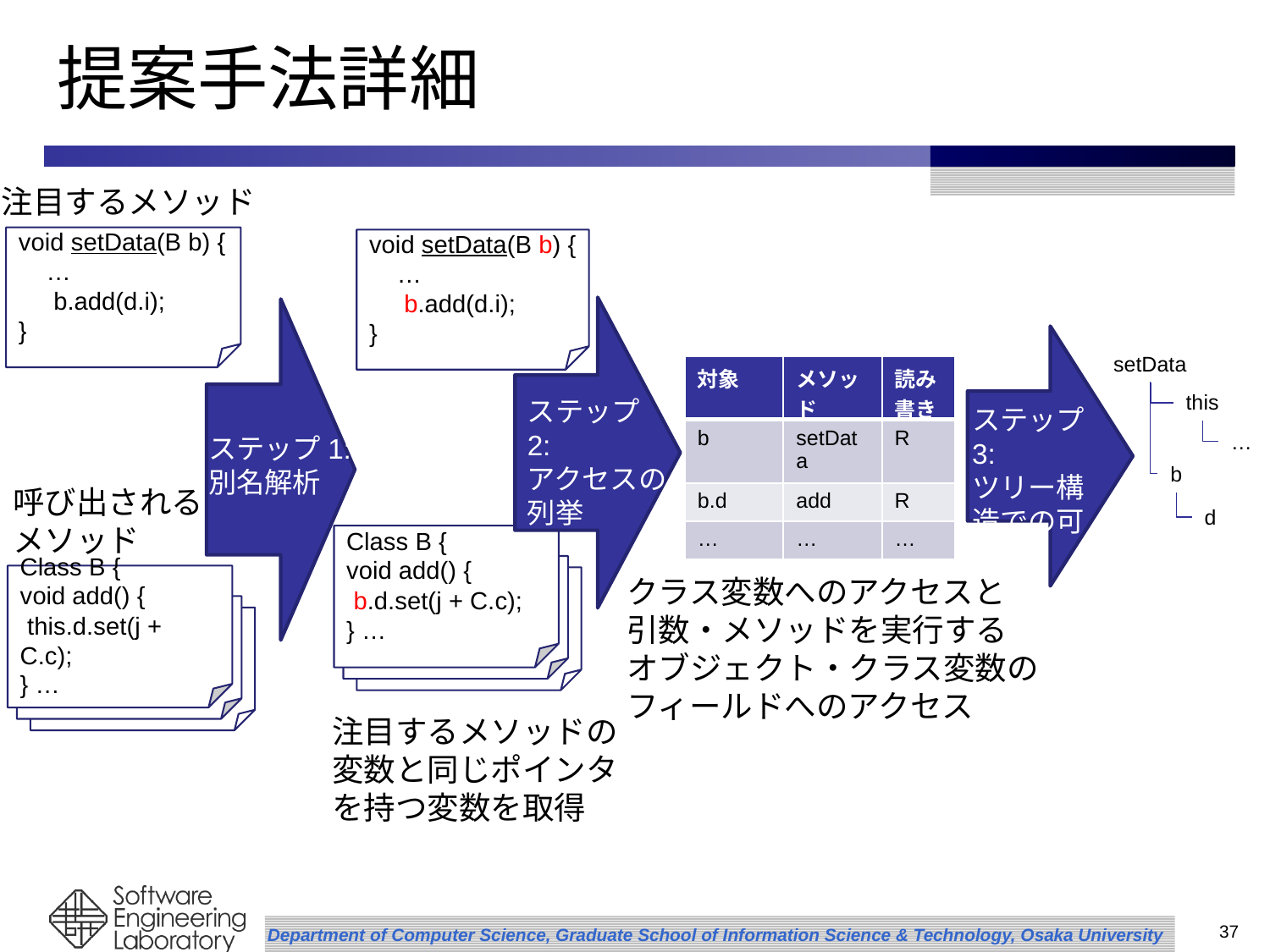

# 提案手法詳細
注目するメソッド
void setData(B b) {
    …
     b.add(d.i);
}
void setData(B b) {
    …
     b.add(d.i);
}

ステップ2:
アクセスの列挙

ステップ1:
別名解析

setData
| 対象 | メソッド | 読み書き |
| --- | --- | --- |
| b | setData | R |
| b.d | add | R |
| … | … | … |
this
ステップ3:
ツリー構造での可視化
…
b
呼び出される
メソッド
d
Class B {
void add() {
 b.d.set(j + C.c);
} …

Class B {
void add() {
 this.d.set(j + C.c);
} …
クラス変数へのアクセスと
引数・メソッドを実行する
オブジェクト・クラス変数の
フィールドへのアクセス

注目するメソッドの
変数と同じポインタ
を持つ変数を取得
37